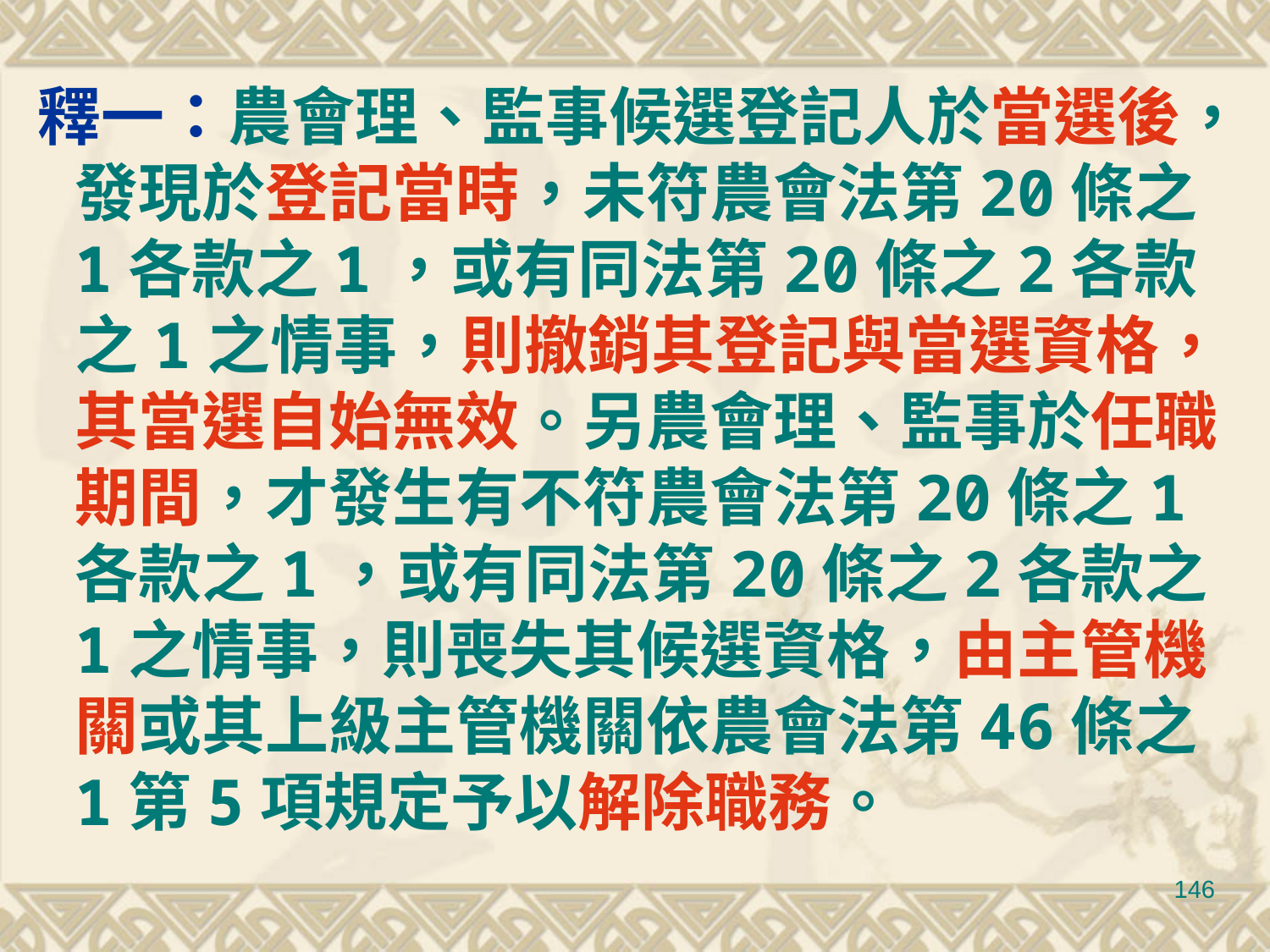

釋一：農會理、監事候選登記人於當選後，發現於登記當時，未符農會法第20條之1各款之1，或有同法第20條之2各款之1之情事，則撤銷其登記與當選資格，其當選自始無效。另農會理、監事於任職期間，才發生有不符農會法第20條之1各款之1，或有同法第20條之2各款之1之情事，則喪失其候選資格，由主管機關或其上級主管機關依農會法第46條之1第5項規定予以解除職務。

146